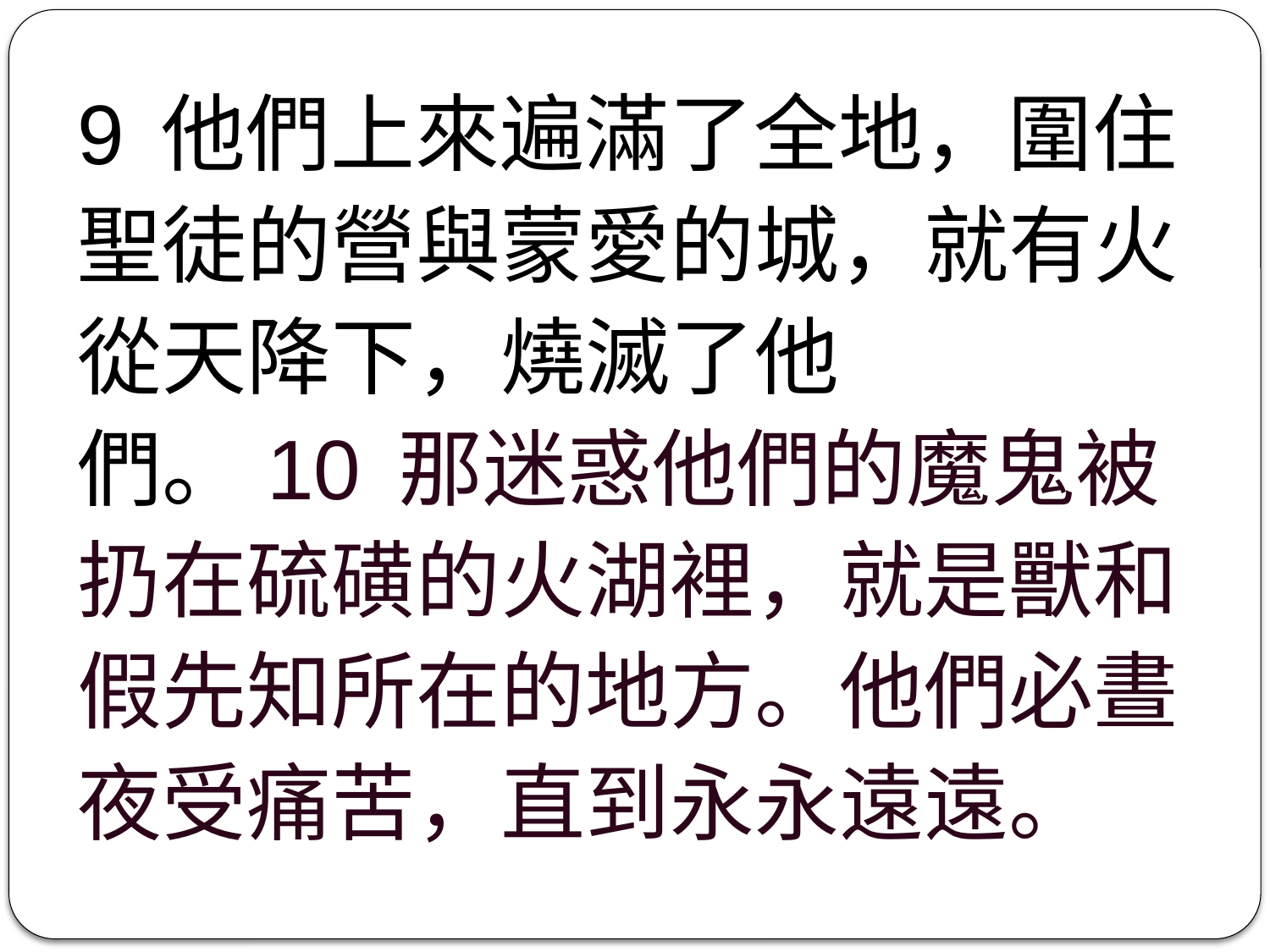

9 他們上來遍滿了全地，圍住聖徒的營與蒙愛的城，就有火從天降下，燒滅了他們。10 那迷惑他們的魔鬼被扔在硫磺的火湖裡，就是獸和假先知所在的地方。他們必晝夜受痛苦，直到永永遠遠。